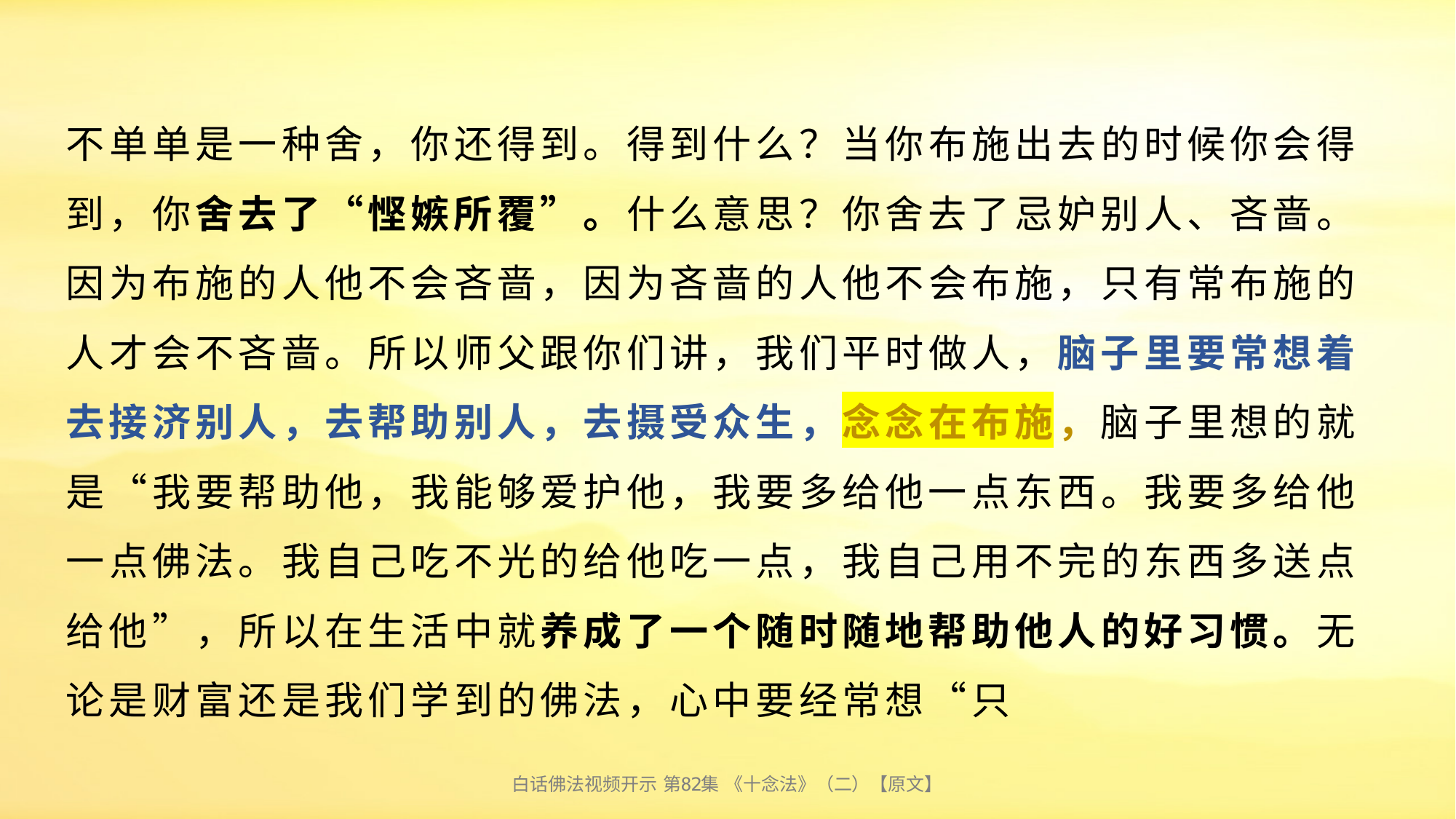

# 不单单是一种舍，你还得到。得到什么？当你布施出去的时候你会得到，你舍去了“悭嫉所覆”。什么意思？你舍去了忌妒别人、吝啬。因为布施的人他不会吝啬，因为吝啬的人他不会布施，只有常布施的人才会不吝啬。所以师父跟你们讲，我们平时做人，脑子里要常想着去接济别人，去帮助别人，去摄受众生，念念在布施，脑子里想的就是“我要帮助他，我能够爱护他，我要多给他一点东西。我要多给他一点佛法。我自己吃不光的给他吃一点，我自己用不完的东西多送点给他”，所以在生活中就养成了一个随时随地帮助他人的好习惯。无论是财富还是我们学到的佛法，心中要经常想“只
白话佛法视频开示 第82集 《十念法》（二）【原文】